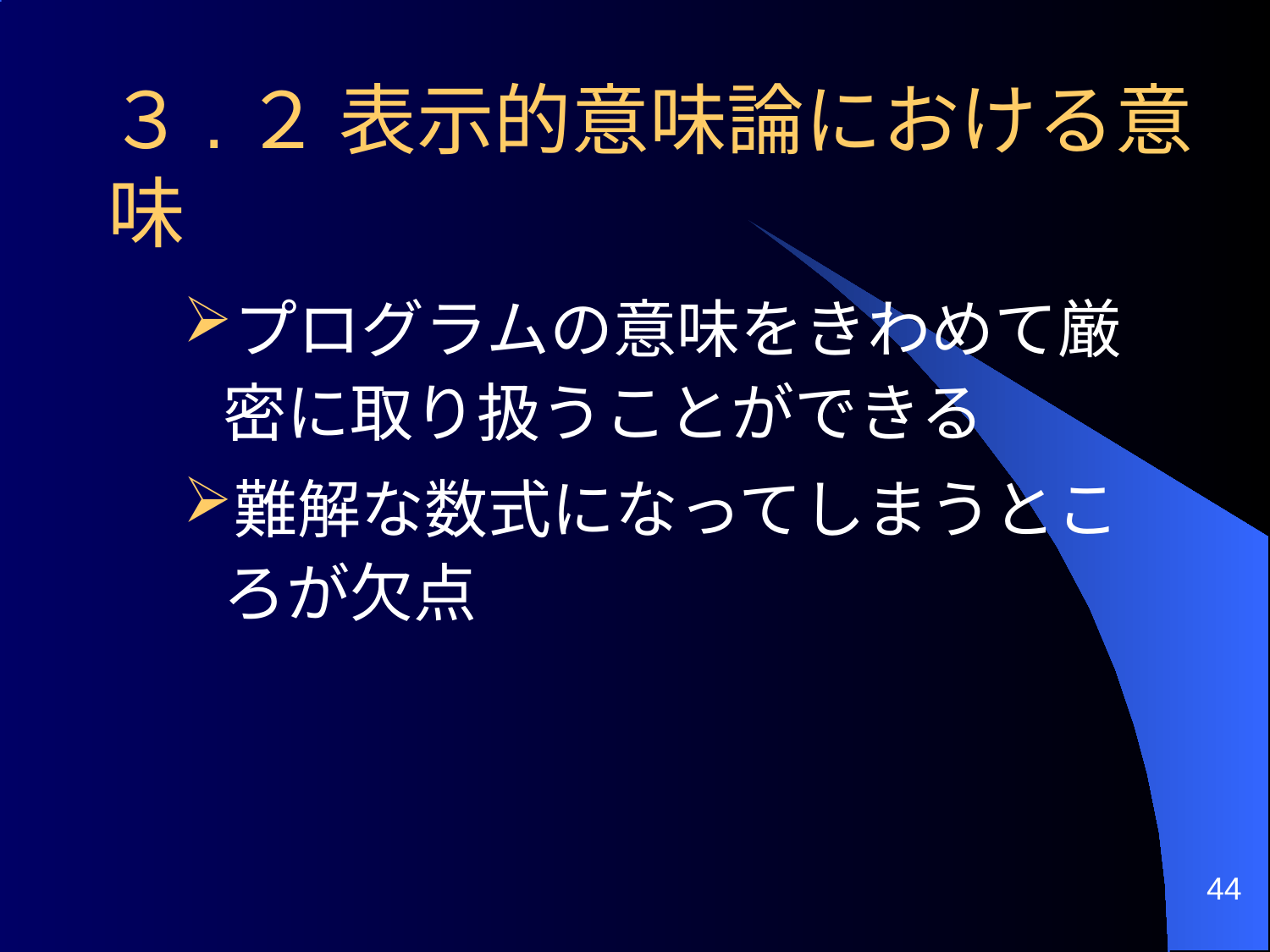

# ３.２ 表示的意味論における意味
プログラムの意味をきわめて厳密に取り扱うことができる
難解な数式になってしまうところが欠点
44